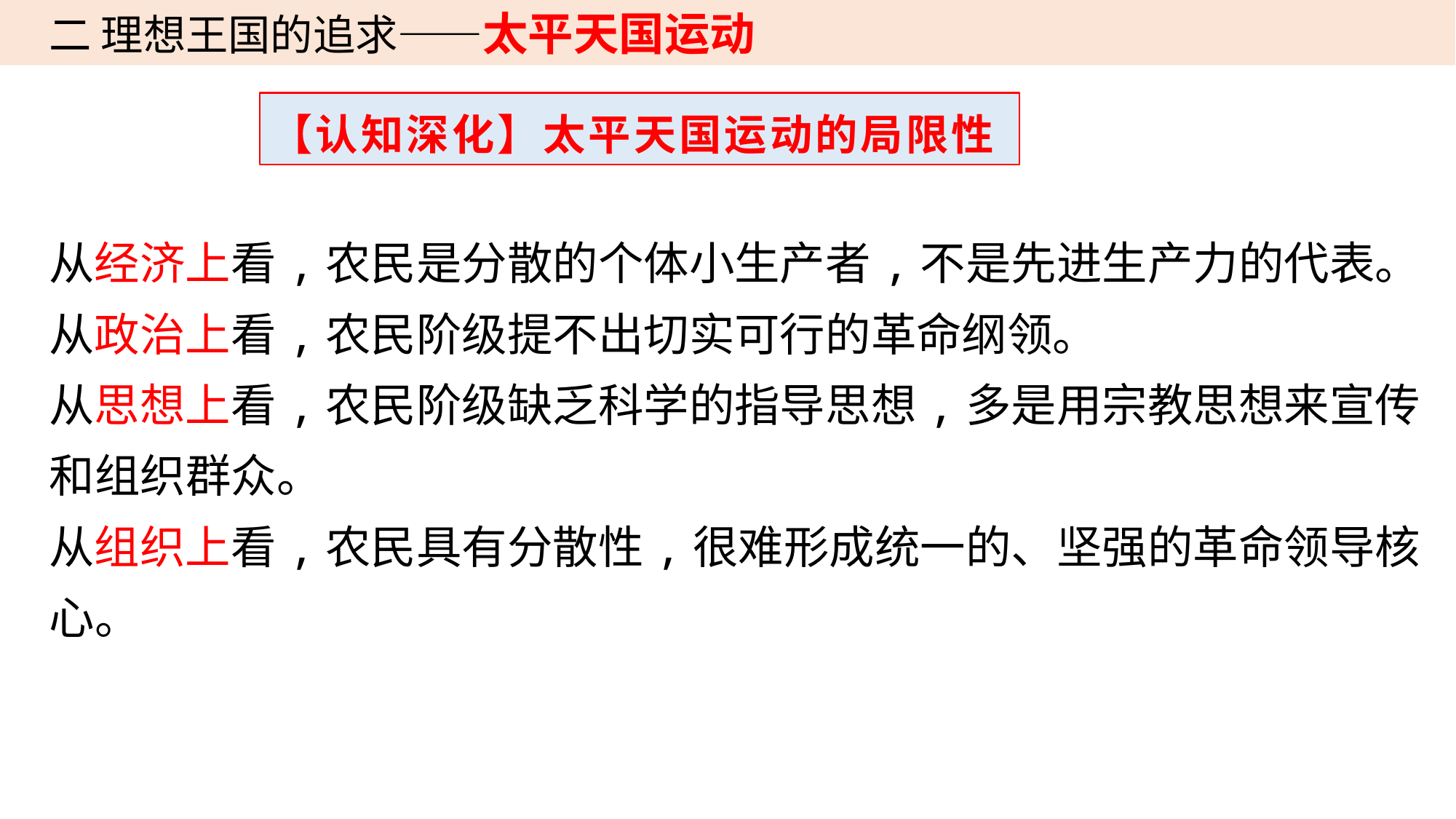

二 理想王国的追求——太平天国运动
【认知深化】太平天国运动的局限性
从经济上看,农民是分散的个体小生产者,不是先进生产力的代表。
从政治上看,农民阶级提不出切实可行的革命纲领。
从思想上看,农民阶级缺乏科学的指导思想,多是用宗教思想来宣传和组织群众。
从组织上看,农民具有分散性,很难形成统一的、坚强的革命领导核心。